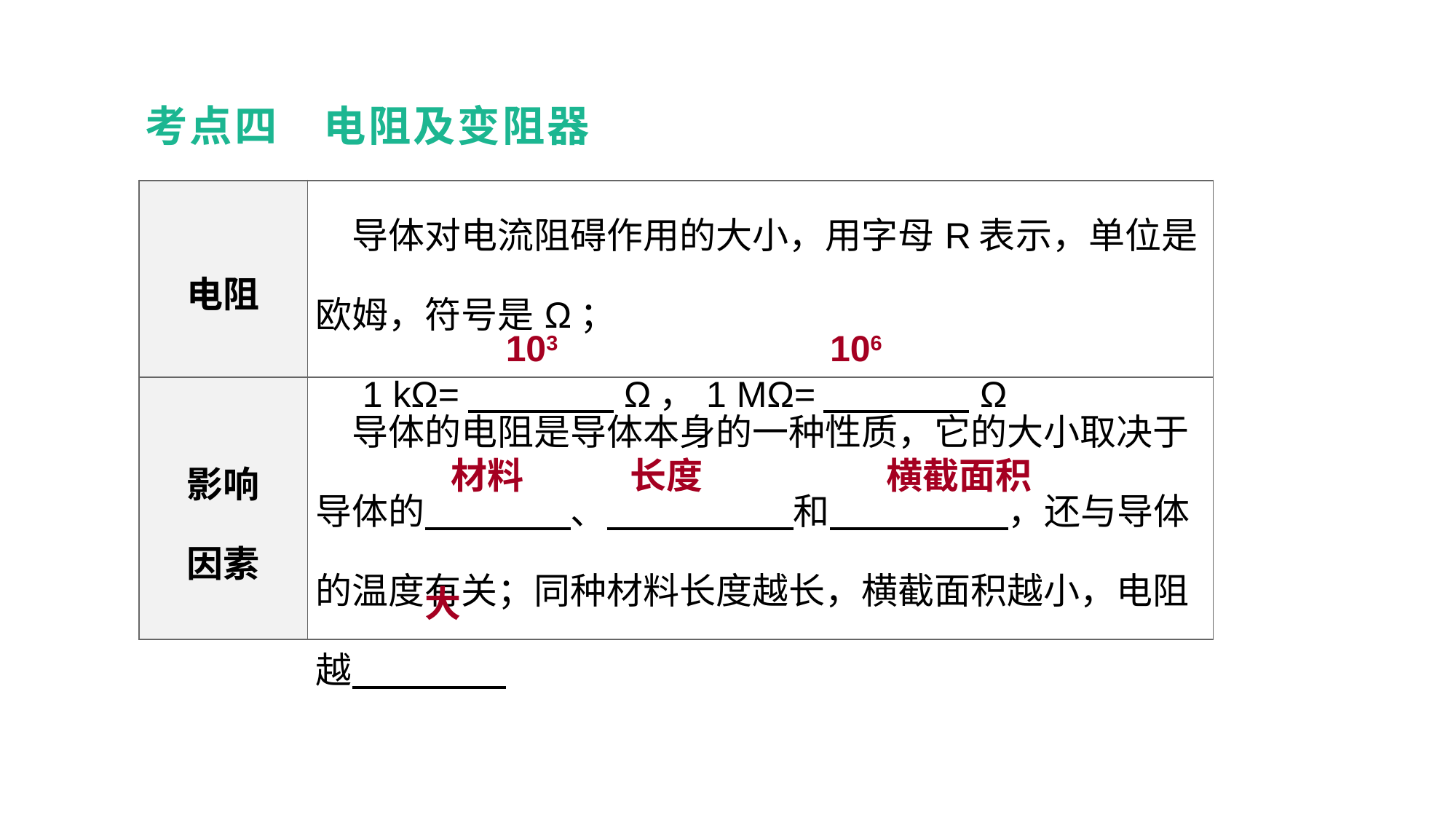

考点四　电阻及变阻器
| 电阻 | 导体对电流阻碍作用的大小，用字母R表示，单位是欧姆，符号是Ω； 　1 kΩ=　　　　Ω，1 MΩ=　　　　Ω |
| --- | --- |
| 影响 因素 | 导体的电阻是导体本身的一种性质，它的大小取决于导体的　　　　、　　　 　和　　　 　，还与导体的温度有关；同种材料长度越长，横截面积越小，电阻越 |
教材梳理 夯实基础
103
106
材料
长度
横截面积
大